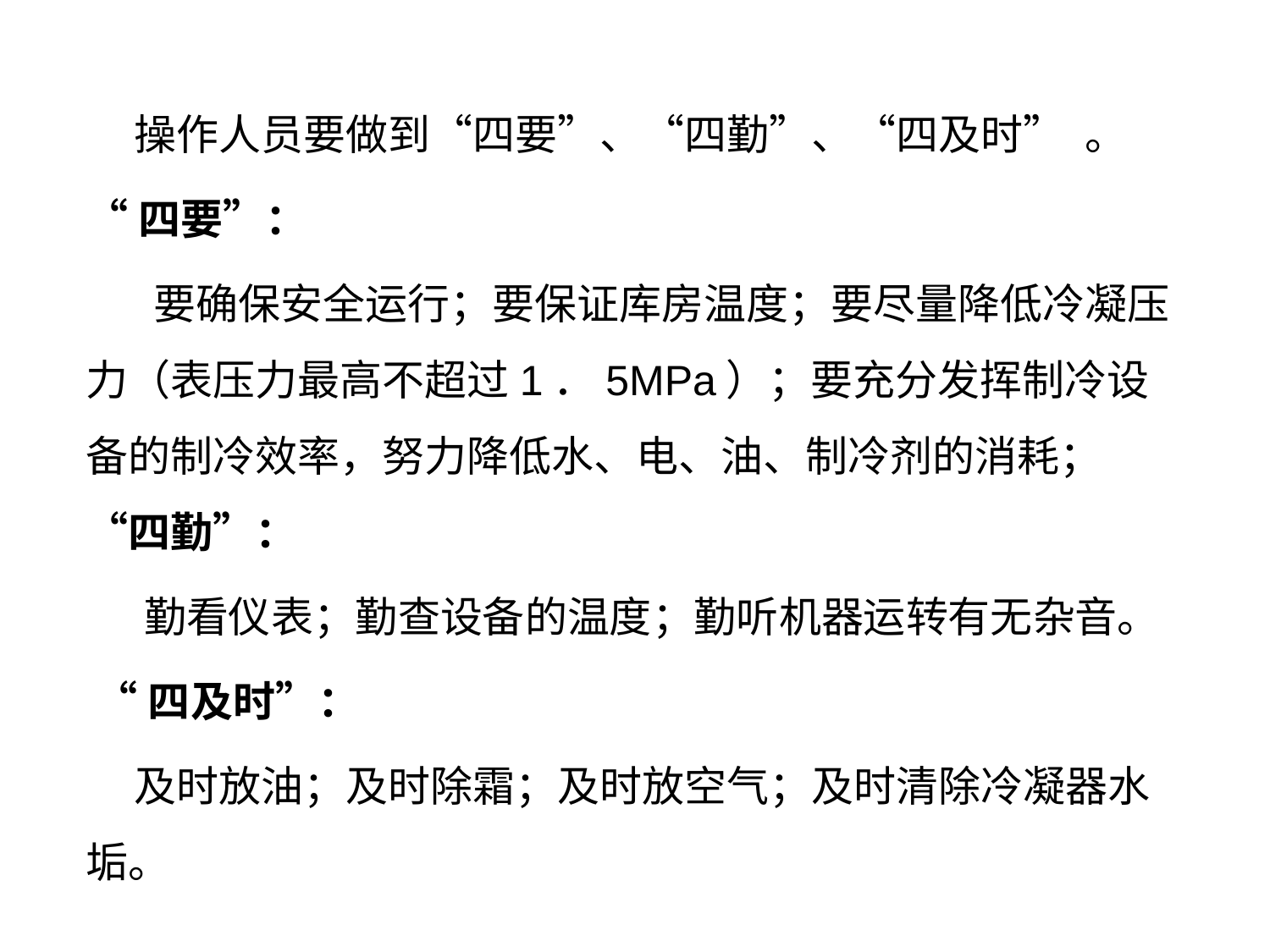

操作人员要做到“四要”、“四勤”、“四及时”  。
“四要”：
      要确保安全运行；要保证库房温度；要尽量降低冷凝压力（表压力最高不超过1．5MPa）；要充分发挥制冷设备的制冷效率，努力降低水、电、油、制冷剂的消耗；     “四勤”：
     勤看仪表；勤查设备的温度；勤听机器运转有无杂音。
 “四及时”：
    及时放油；及时除霜；及时放空气；及时清除冷凝器水垢。
73